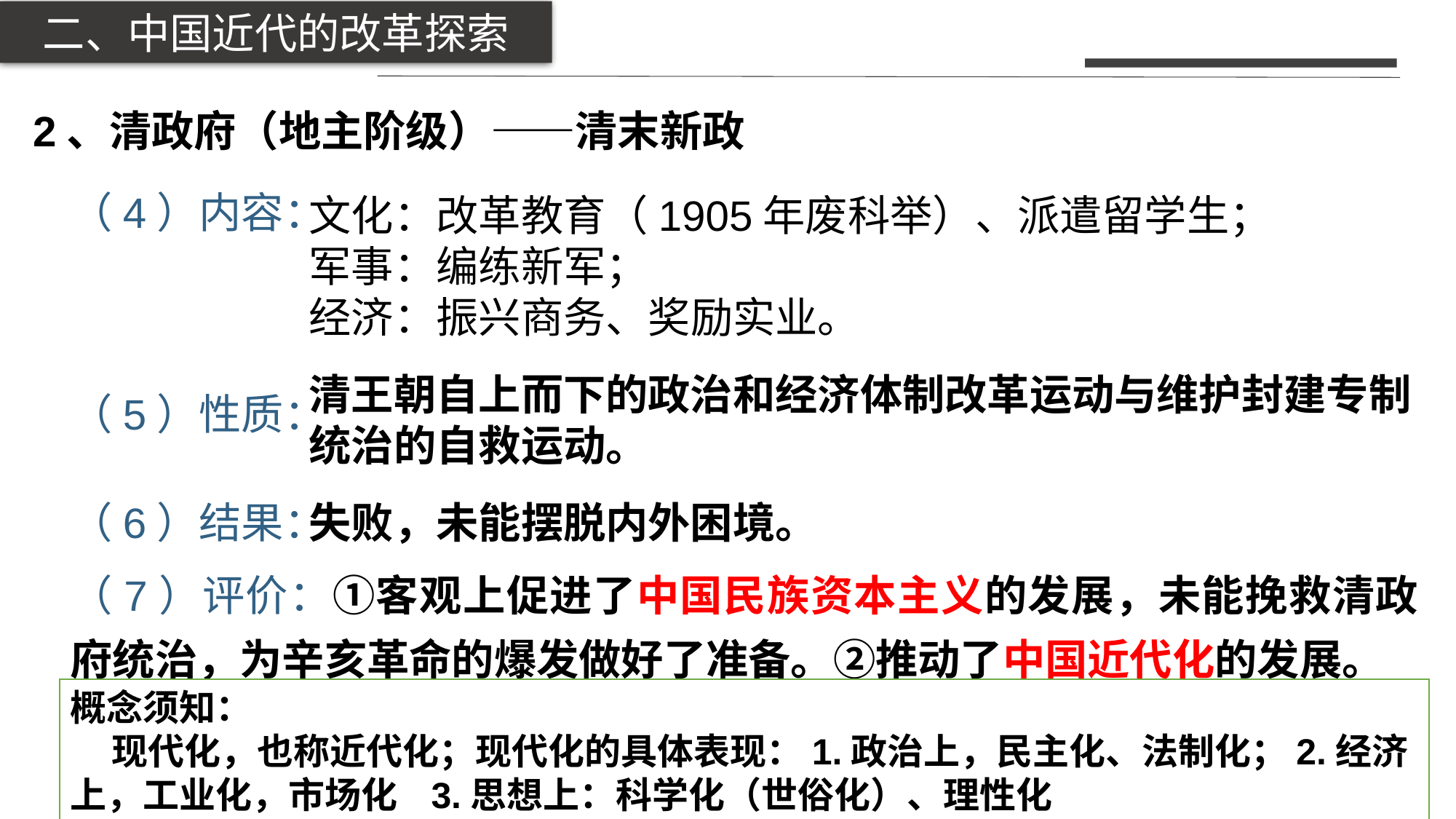

二、中国近代的改革探索

2、清政府（地主阶级）——清末新政
（4）内容：
文化：改革教育（1905年废科举）、派遣留学生；
军事：编练新军；
经济：振兴商务、奖励实业。
清王朝自上而下的政治和经济体制改革运动与维护封建专制统治的自救运动。
（5）性质：
（6）结果：
失败，未能摆脱内外困境。
（7）评价：①客观上促进了中国民族资本主义的发展，未能挽救清政府统治，为辛亥革命的爆发做好了准备。②推动了中国近代化的发展。

概念须知：
    现代化，也称近代化；现代化的具体表现：1.政治上，民主化、法制化；2.经济上，工业化，市场化   3.思想上：科学化（世俗化）、理性化